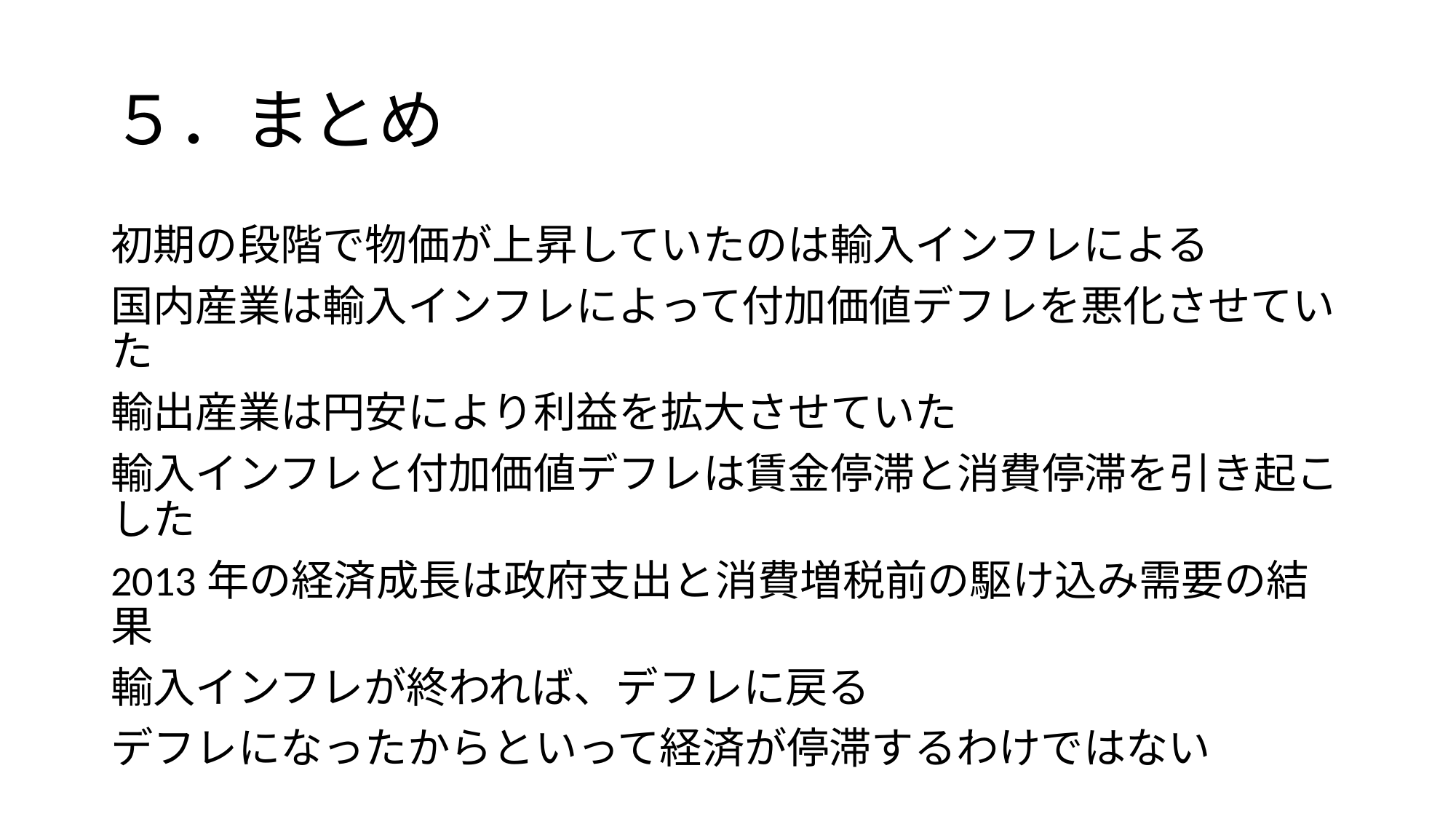

# ５．まとめ
初期の段階で物価が上昇していたのは輸入インフレによる
国内産業は輸入インフレによって付加価値デフレを悪化させていた
輸出産業は円安により利益を拡大させていた
輸入インフレと付加価値デフレは賃金停滞と消費停滞を引き起こした
2013年の経済成長は政府支出と消費増税前の駆け込み需要の結果
輸入インフレが終われば、デフレに戻る
デフレになったからといって経済が停滞するわけではない